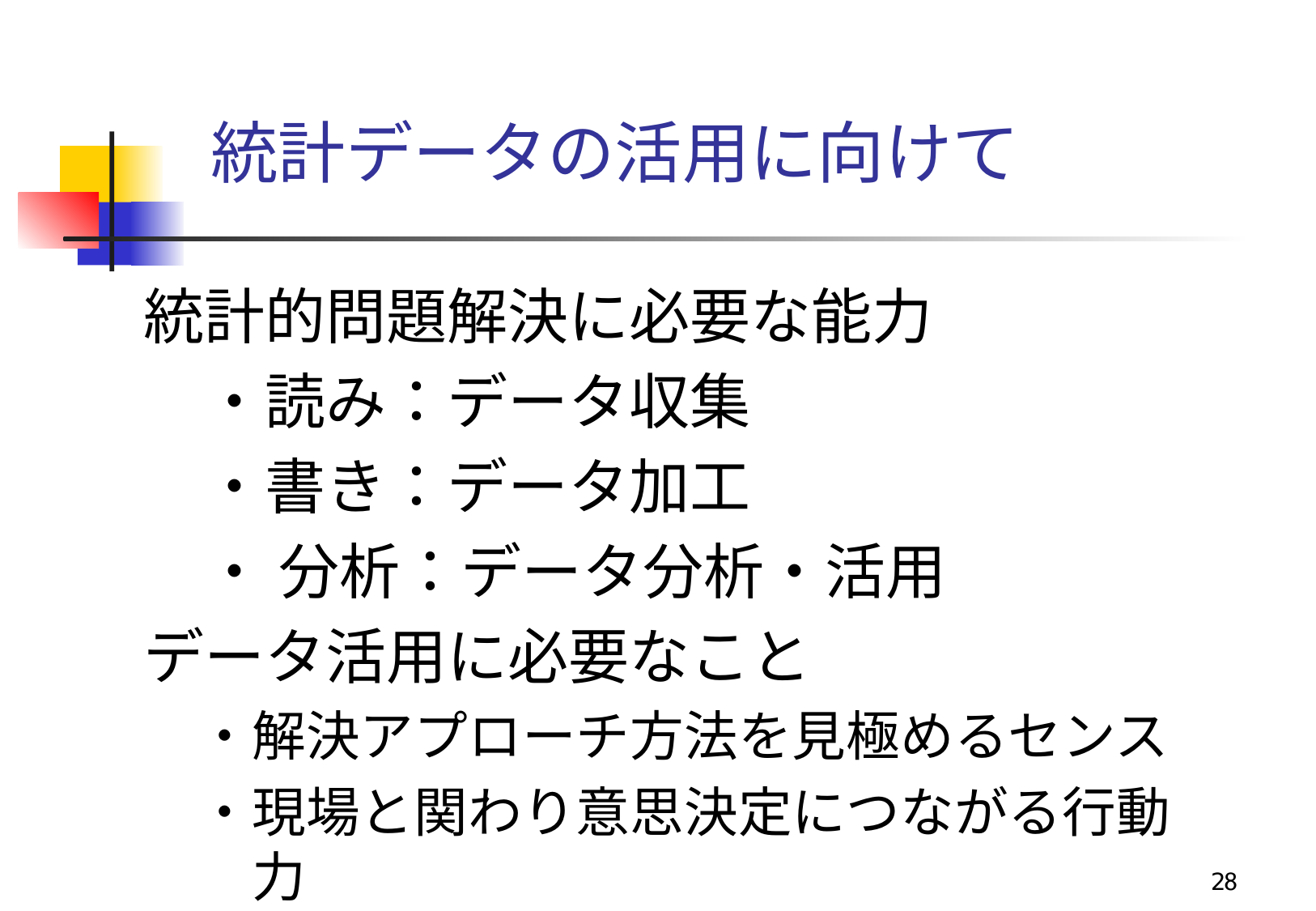

# 統計データの活用に向けて
統計的問題解決に必要な能力
　・読み：データ収集
　・書き：データ加工
　・ 分析：データ分析・活用
データ活用に必要なこと
　・解決アプローチ方法を見極めるセンス
　・現場と関わり意思決定につながる行動力
28